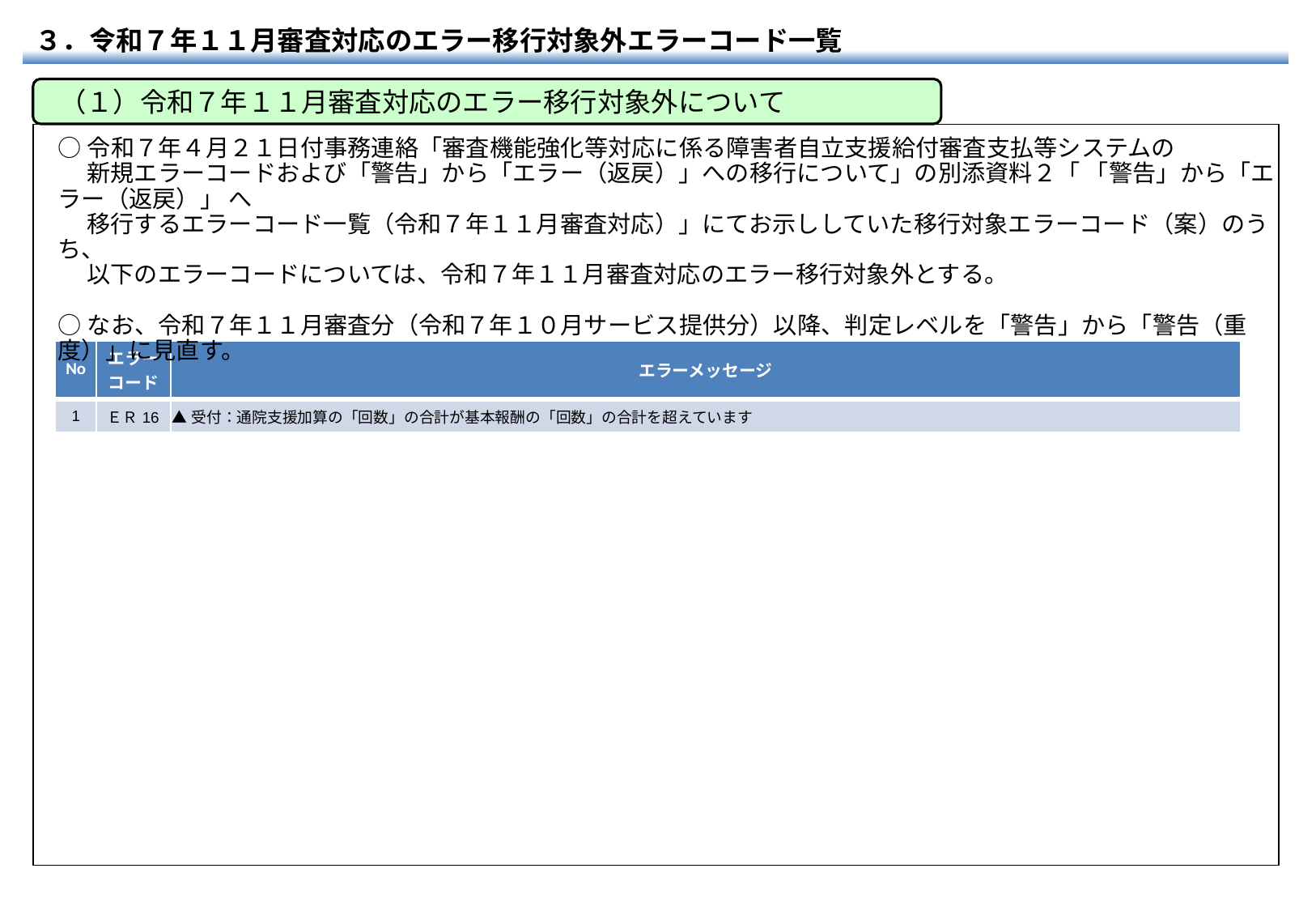

３．令和７年１１月審査対応のエラー移行対象外エラーコード一覧
 （１）令和７年１１月審査対応のエラー移行対象外について

○令和７年４月２１日付事務連絡「審査機能強化等対応に係る障害者自立支援給付審査支払等システムの
　 新規エラーコードおよび「警告」から「エラー（返戻）」への移行について」の別添資料２「 「警告」から「エラー（返戻）」 へ
　 移行するエラーコード一覧（令和７年１１月審査対応）」にてお示ししていた移行対象エラーコード（案）のうち、
　 以下のエラーコードについては、令和７年１１月審査対応のエラー移行対象外とする。

○なお、令和７年１１月審査分（令和７年１０月サービス提供分）以降、判定レベルを「警告」から「警告（重度）」に見直す。

| No | エラー コード | エラーメッセージ |
| --- | --- | --- |
| 1 | ＥＲ16 | ▲受付：通院支援加算の「回数」の合計が基本報酬の「回数」の合計を超えています |